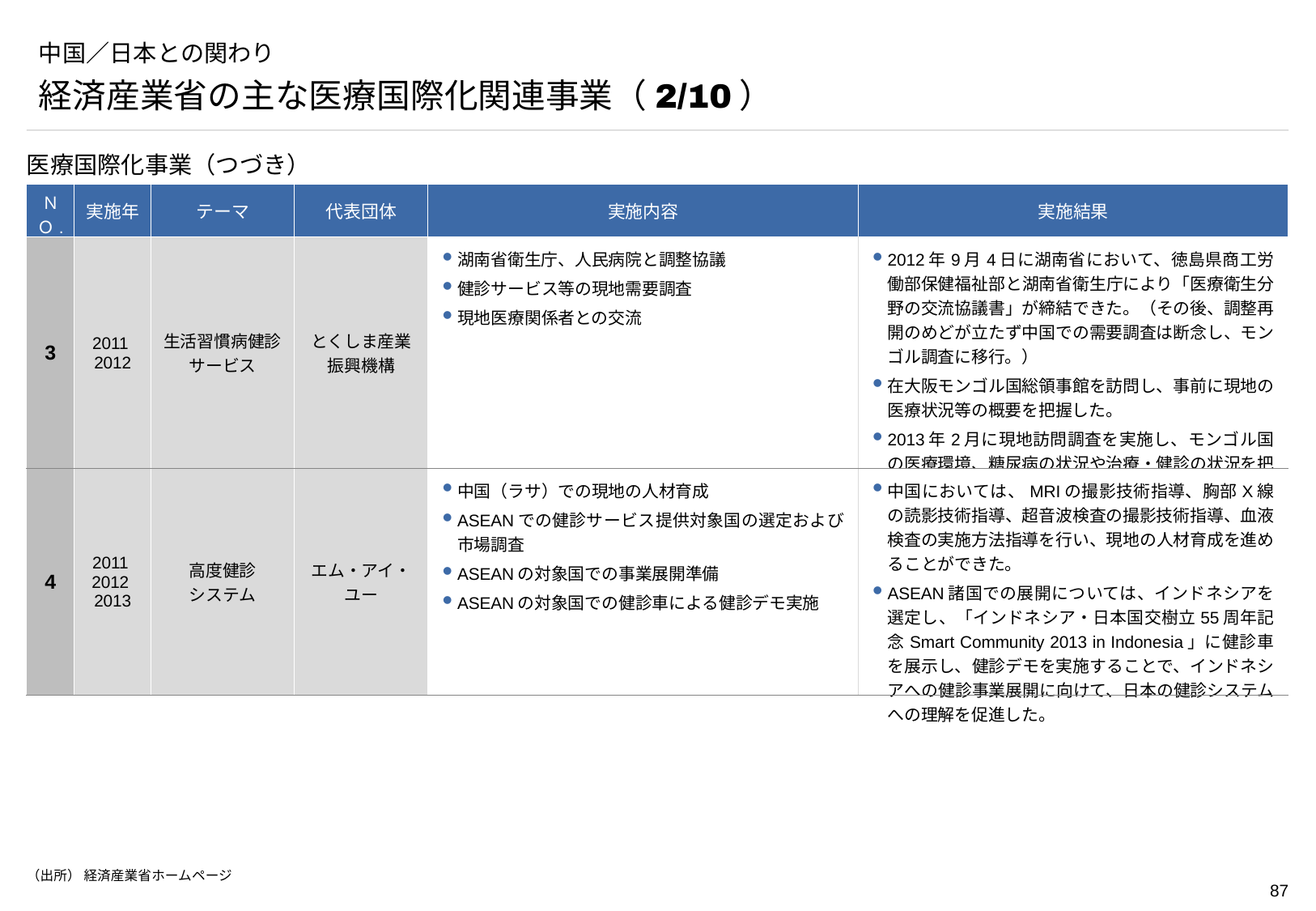

# 中国／日本との関わり
経済産業省の主な医療国際化関連事業（2/10）
医療国際化事業（つづき）
| ＮＯ. | 実施年 | テーマ | 代表団体 | 実施内容 | 実施結果 |
| --- | --- | --- | --- | --- | --- |
| 3 | 2011 2012 | 生活習慣病健診サービス | とくしま産業振興機構 | 湖南省衛生庁、人民病院と調整協議 健診サービス等の現地需要調査 現地医療関係者との交流 | 2012年9月4日に湖南省において、徳島県商工労働部保健福祉部と湖南省衛生庁により「医療衛生分野の交流協議書」が締結できた。（その後、調整再開のめどが立たず中国での需要調査は断念し、モンゴル調査に移行。） 在大阪モンゴル国総領事館を訪問し、事前に現地の医療状況等の概要を把握した。 2013年2月に現地訪問調査を実施し、モンゴル国の医療環境、糖尿病の状況や治療・健診の状況を把握した。 |
| 4 | 2011 2012 2013 | 高度健診 システム | エム・アイ・ユー | 中国（ラサ）での現地の人材育成 ASEANでの健診サービス提供対象国の選定および市場調査 ASEANの対象国での事業展開準備 ASEANの対象国での健診車による健診デモ実施 | 中国においては、MRIの撮影技術指導、胸部X線の読影技術指導、超音波検査の撮影技術指導、血液検査の実施方法指導を行い、現地の人材育成を進めることができた。 ASEAN諸国での展開については、インドネシアを選定し、「インドネシア・日本国交樹立55周年記念Smart Community 2013 in Indonesia」に健診車を展示し、健診デモを実施することで、インドネシアへの健診事業展開に向けて、日本の健診システムへの理解を促進した。 |
（出所） 経済産業省ホームページ